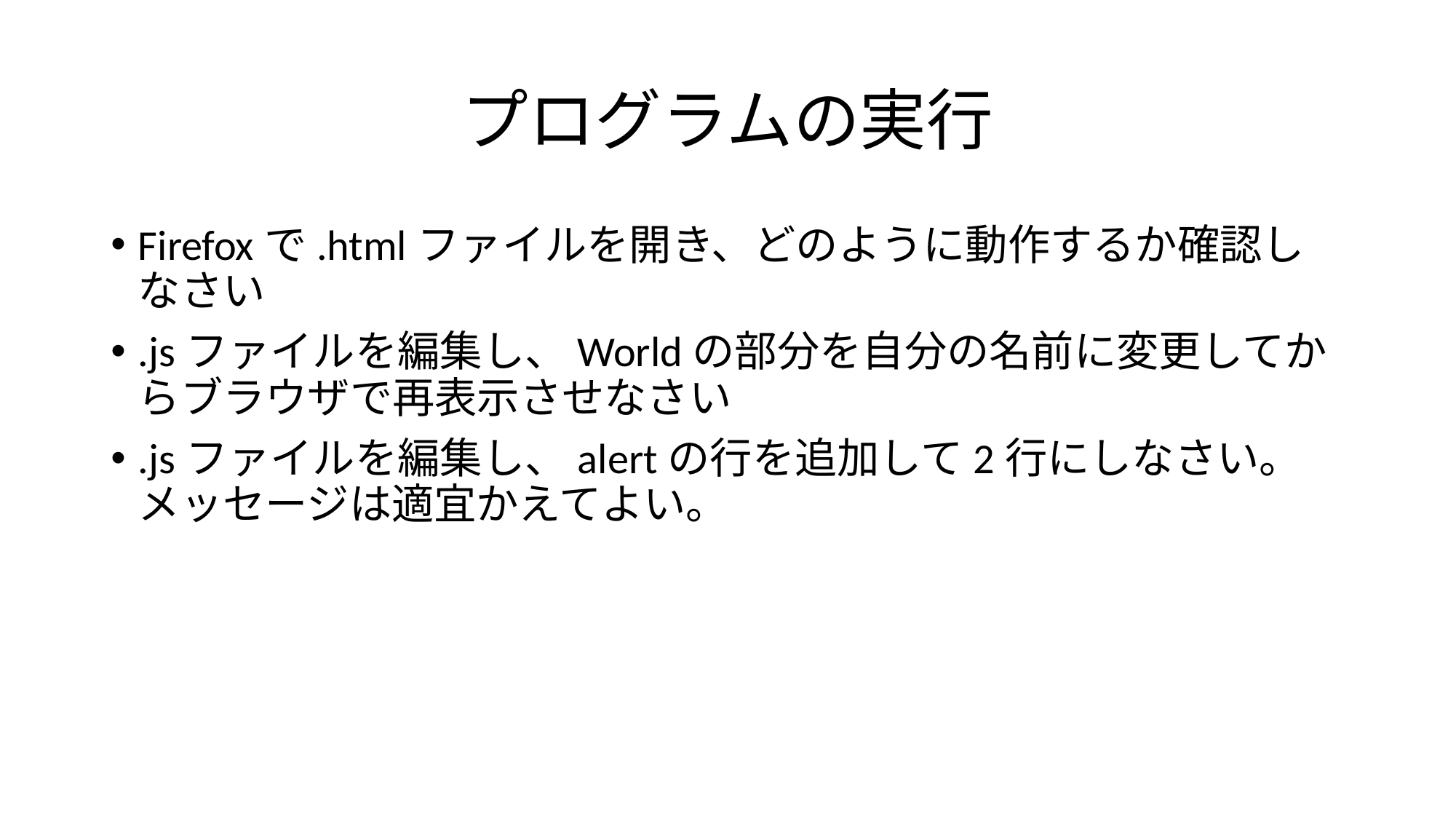

# プログラムの実行
Firefoxで.htmlファイルを開き、どのように動作するか確認しなさい
.jsファイルを編集し、Worldの部分を自分の名前に変更してからブラウザで再表示させなさい
.jsファイルを編集し、alertの行を追加して2行にしなさい。メッセージは適宜かえてよい。